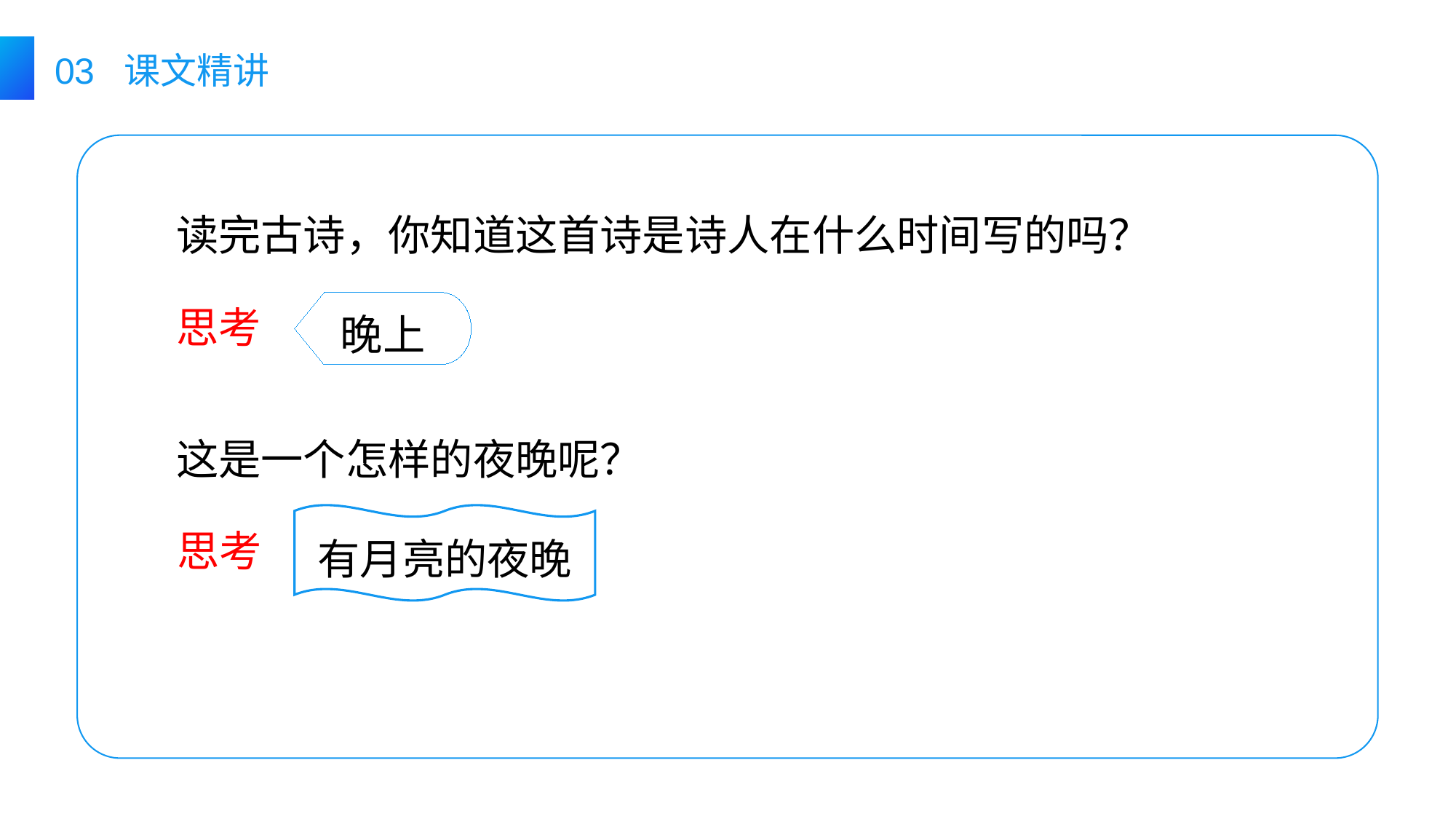

03  课文精讲

读完古诗，你知道这首诗是诗人在什么时间写的吗？
晚上
思考
这是一个怎样的夜晚呢？
有月亮的夜晚
思考